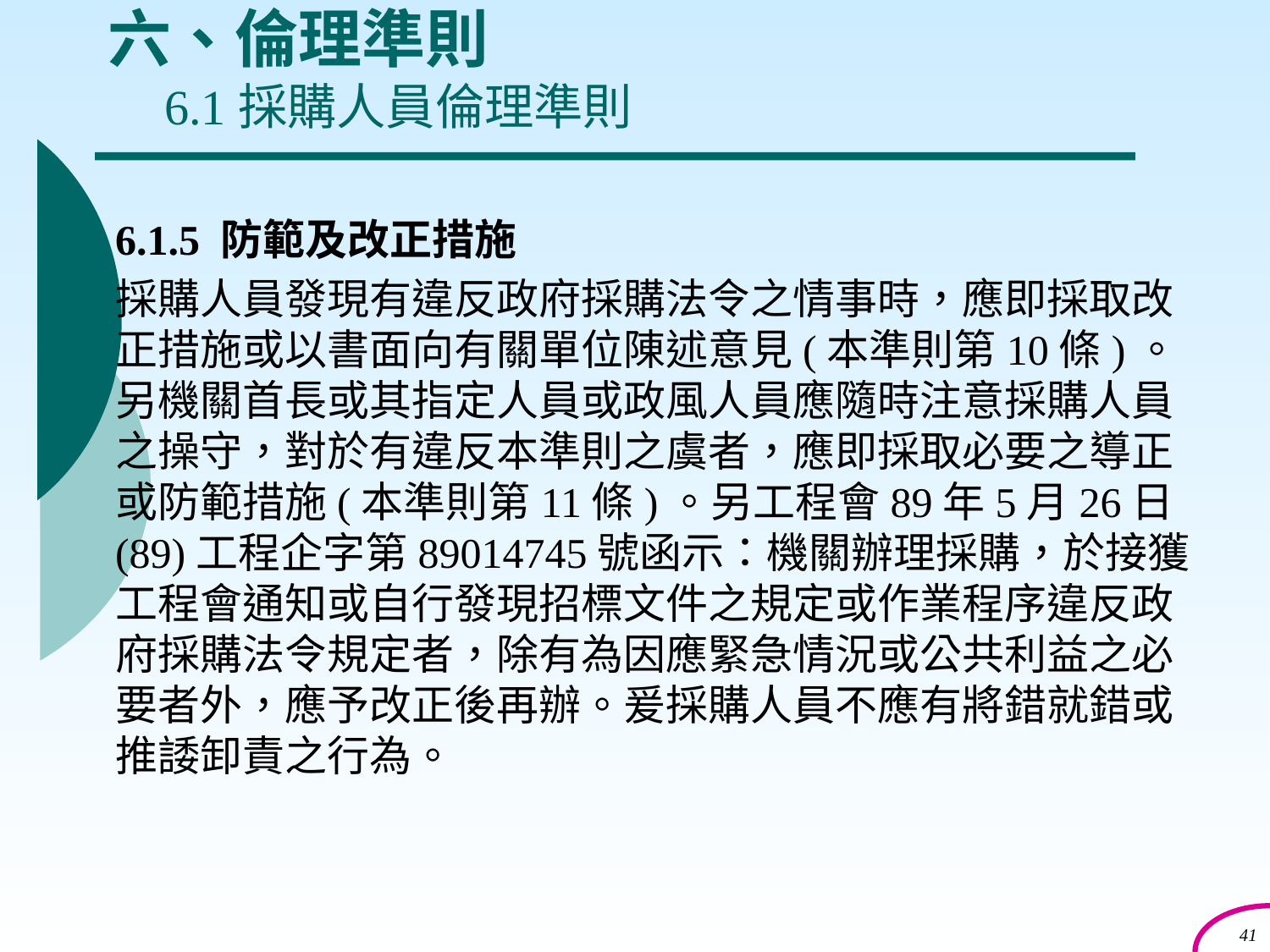

# 六、倫理準則 6.1採購人員倫理準則
6.1.5 防範及改正措施
採購人員發現有違反政府採購法令之情事時，應即採取改正措施或以書面向有關單位陳述意見(本準則第10條)。另機關首長或其指定人員或政風人員應隨時注意採購人員之操守，對於有違反本準則之虞者，應即採取必要之導正或防範措施(本準則第11條)。另工程會89年5月26日(89)工程企字第89014745號函示：機關辦理採購，於接獲工程會通知或自行發現招標文件之規定或作業程序違反政府採購法令規定者，除有為因應緊急情況或公共利益之必要者外，應予改正後再辦。爰採購人員不應有將錯就錯或推諉卸責之行為。
41